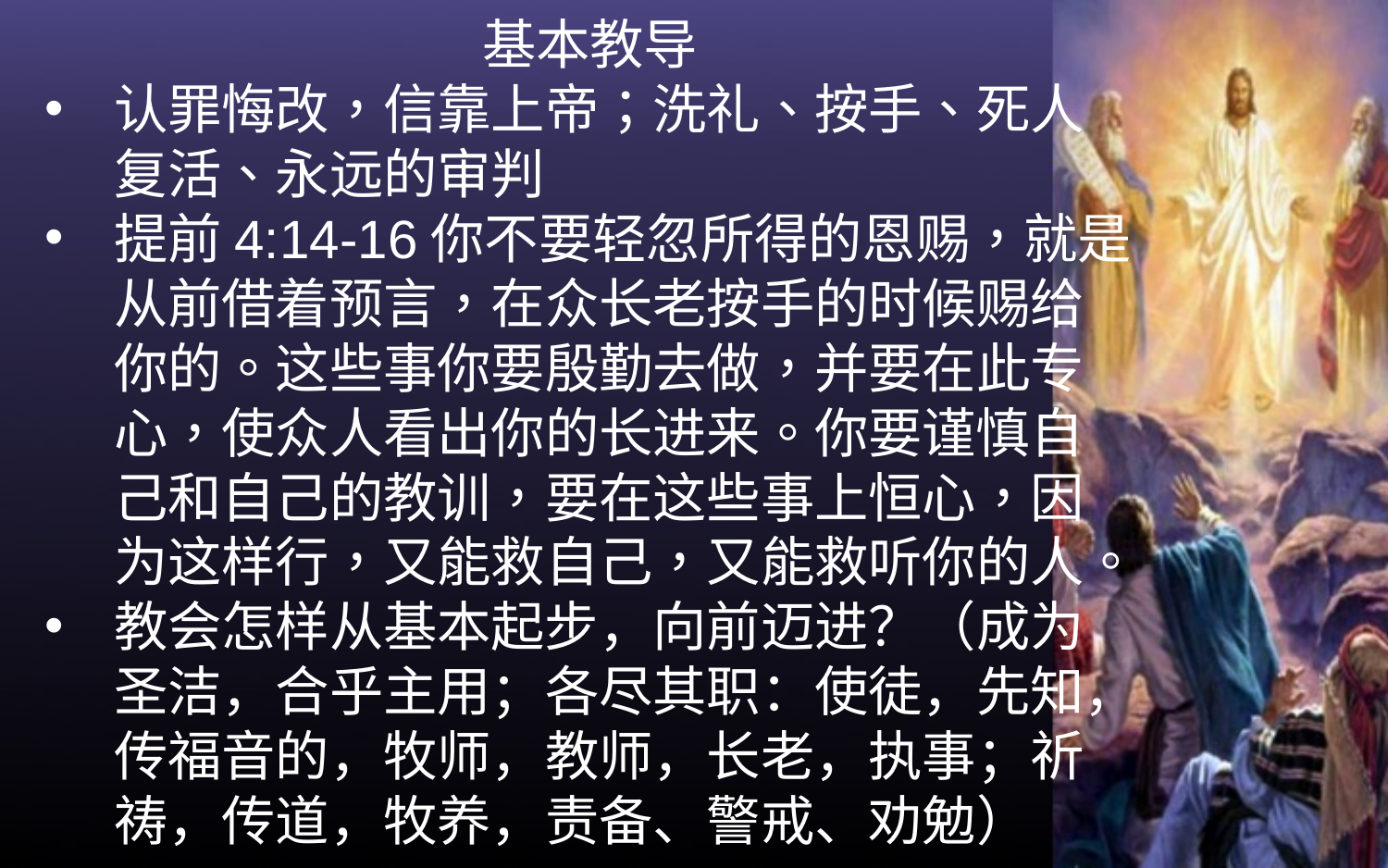

基本教导
认罪悔改，信靠上帝；洗礼、按手、死人复活、永远的审判
提前4:14-16你不要轻忽所得的恩赐，就是从前借着预言，在众长老按手的时候赐给你的。这些事你要殷勤去做，并要在此专心，使众人看出你的长进来。你要谨慎自己和自己的教训，要在这些事上恒心，因为这样行，又能救自己，又能救听你的人。
教会怎样从基本起步，向前迈进？（成为圣洁，合乎主用；各尽其职：使徒，先知，传福音的，牧师，教师，长老，执事；祈祷，传道，牧养，责备、警戒、劝勉）